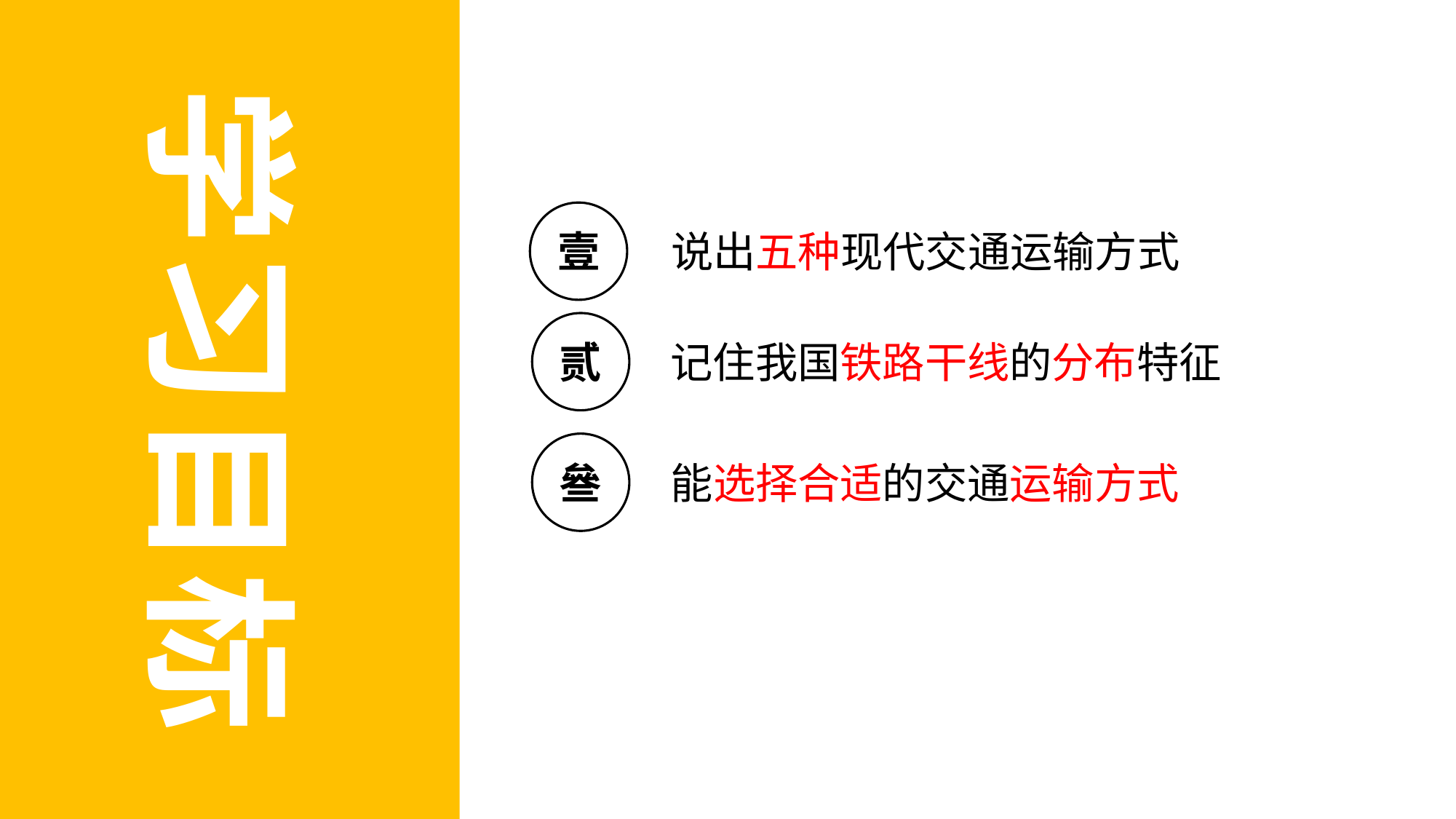

学习目标

壹
说出五种现代交通运输方式

贰
记住我国铁路干线的分布特征

叄
能选择合适的交通运输方式